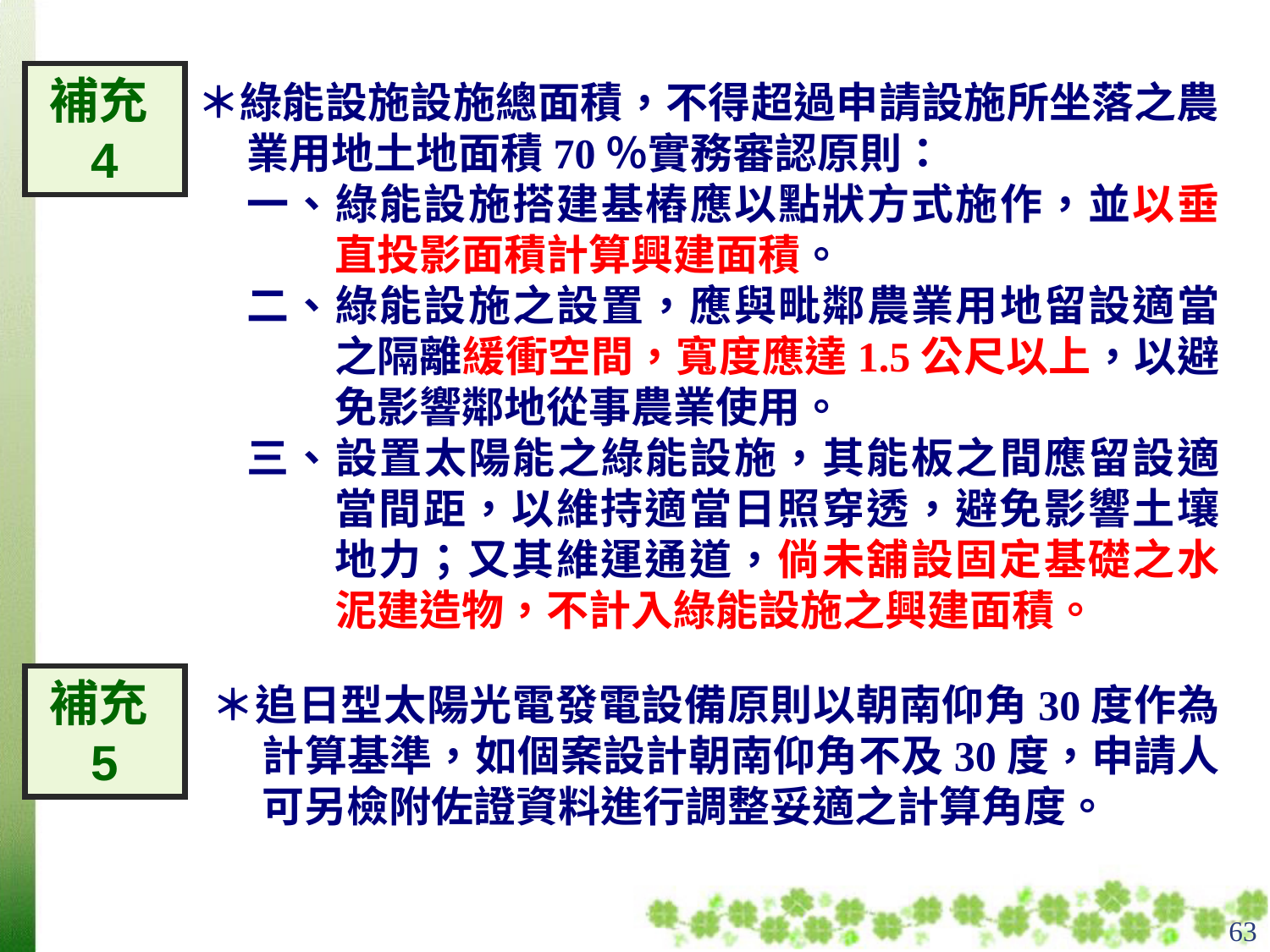

補充4
＊綠能設施設施總面積，不得超過申請設施所坐落之農業用地土地面積70％實務審認原則：
一、綠能設施搭建基樁應以點狀方式施作，並以垂直投影面積計算興建面積。
二、綠能設施之設置，應與毗鄰農業用地留設適當之隔離緩衝空間，寬度應達1.5公尺以上，以避免影響鄰地從事農業使用。
三、設置太陽能之綠能設施，其能板之間應留設適當間距，以維持適當日照穿透，避免影響土壤地力；又其維運通道，倘未舖設固定基礎之水泥建造物，不計入綠能設施之興建面積。
補充5
＊追日型太陽光電發電設備原則以朝南仰角30度作為計算基準，如個案設計朝南仰角不及30度，申請人可另檢附佐證資料進行調整妥適之計算角度。
63